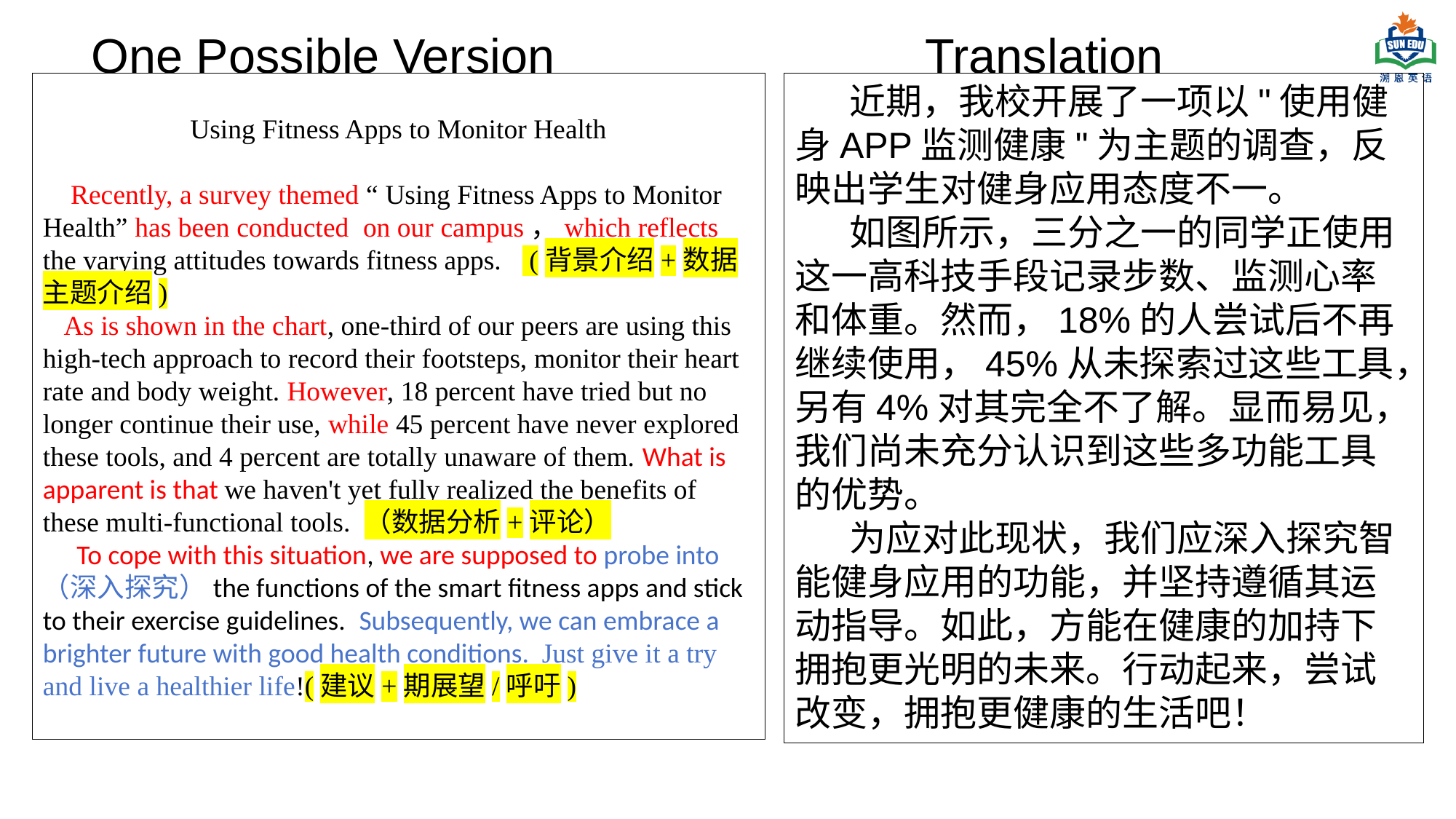

One Possible Version
Translation

Using Fitness Apps to Monitor Health

    Recently, a survey themed “ Using Fitness Apps to Monitor Health” has been conducted  on our campus，which reflects the varying attitudes towards fitness apps.    (背景介绍+数据主题介绍)
   As is shown in the chart, one-third of our peers are using this high-tech approach to record their footsteps, monitor their heart rate and body weight. However, 18 percent have tried but no longer continue their use, while 45 percent have never explored these tools, and 4 percent are totally unaware of them. What is apparent is that we haven't yet fully realized the benefits of these multi-functional tools. （数据分析+评论）
     To cope with this situation, we are supposed to probe into （深入探究）the functions of the smart fitness apps and stick to their exercise guidelines.  Subsequently, we can embrace a brighter future with good health conditions.  Just give it a try and live a healthier life!(建议+期展望/呼吁)

近期，我校开展了一项以"使用健身APP监测健康"为主题的调查，反映出学生对健身应用态度不一。
如图所示，三分之一的同学正使用这一高科技手段记录步数、监测心率和体重。然而，18%的人尝试后不再继续使用，45%从未探索过这些工具，另有4%对其完全不了解。显而易见，我们尚未充分认识到这些多功能工具的优势。
为应对此现状，我们应深入探究智能健身应用的功能，并坚持遵循其运动指导。如此，方能在健康的加持下拥抱更光明的未来。行动起来，尝试改变，拥抱更健康的生活吧！